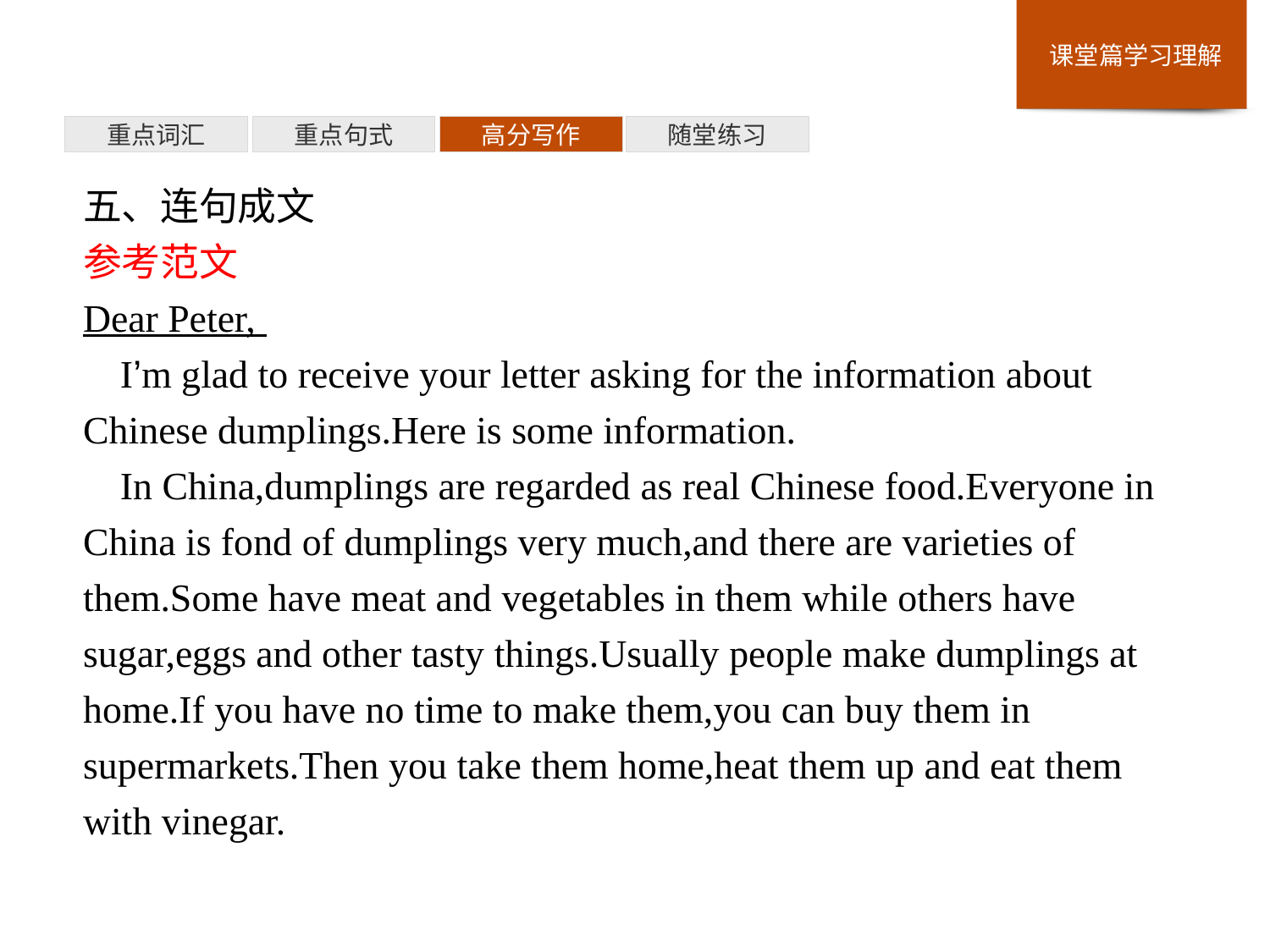

重点词汇
重点句式
高分写作
随堂练习
五、连句成文
参考范文
Dear Peter,
I’m glad to receive your letter asking for the information about Chinese dumplings.Here is some information.
In China,dumplings are regarded as real Chinese food.Everyone in China is fond of dumplings very much,and there are varieties of them.Some have meat and vegetables in them while others have sugar,eggs and other tasty things.Usually people make dumplings at home.If you have no time to make them,you can buy them in supermarkets.Then you take them home,heat them up and eat them with vinegar.